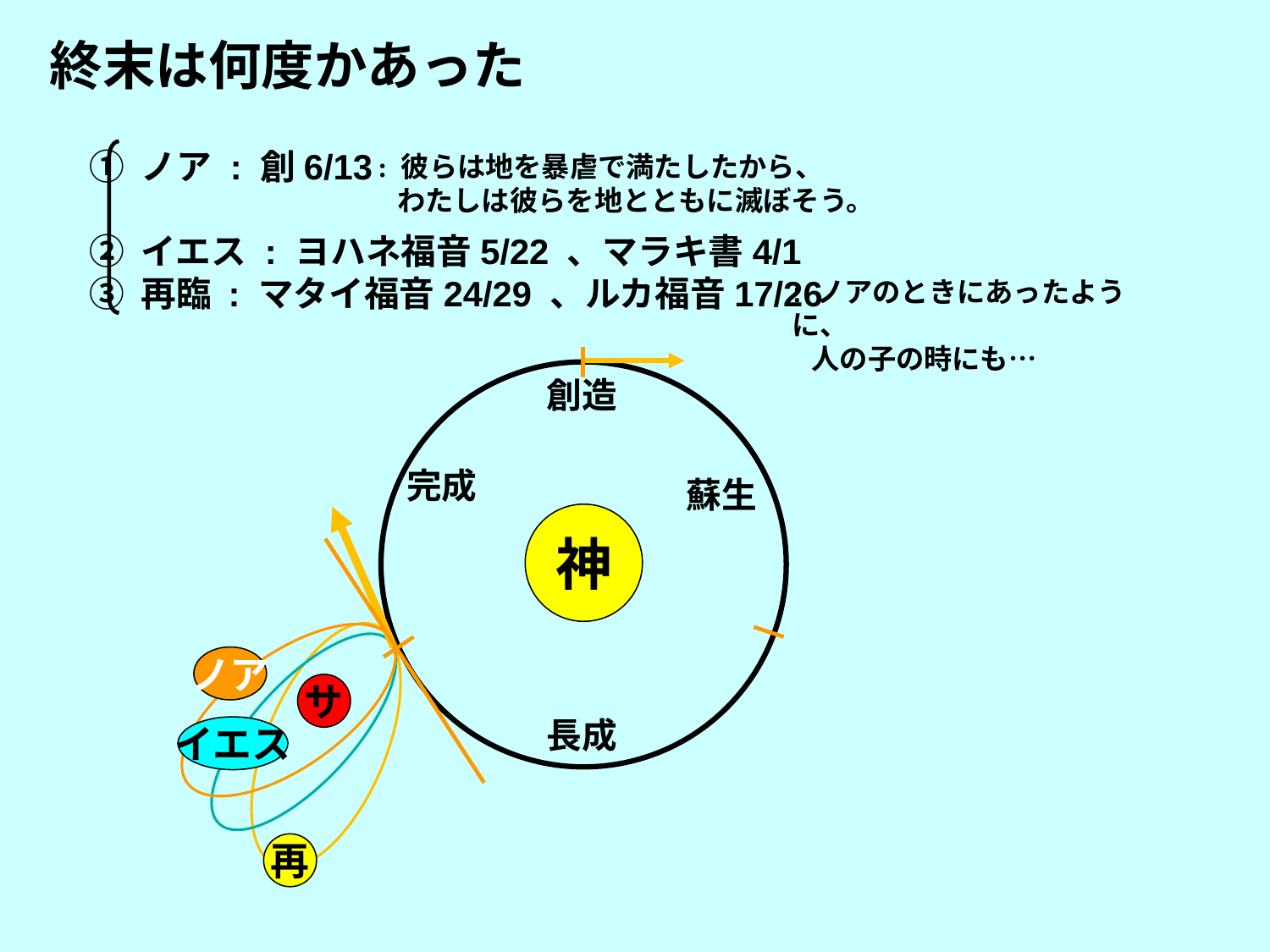

終末は何度かあった
① ノア : 創6/13

② イエス : ヨハネ福音5/22 、マラキ書4/1
③ 再臨 : マタイ福音24/29 、ルカ福音17/26

: 彼らは地を暴虐で満たしたから、
  わたしは彼らを地とともに滅ぼそう。
: ノアのときにあったように、
  人の子の時にも…

創造
完成
蘇生
神

ノア

サ

長成
イエス
再